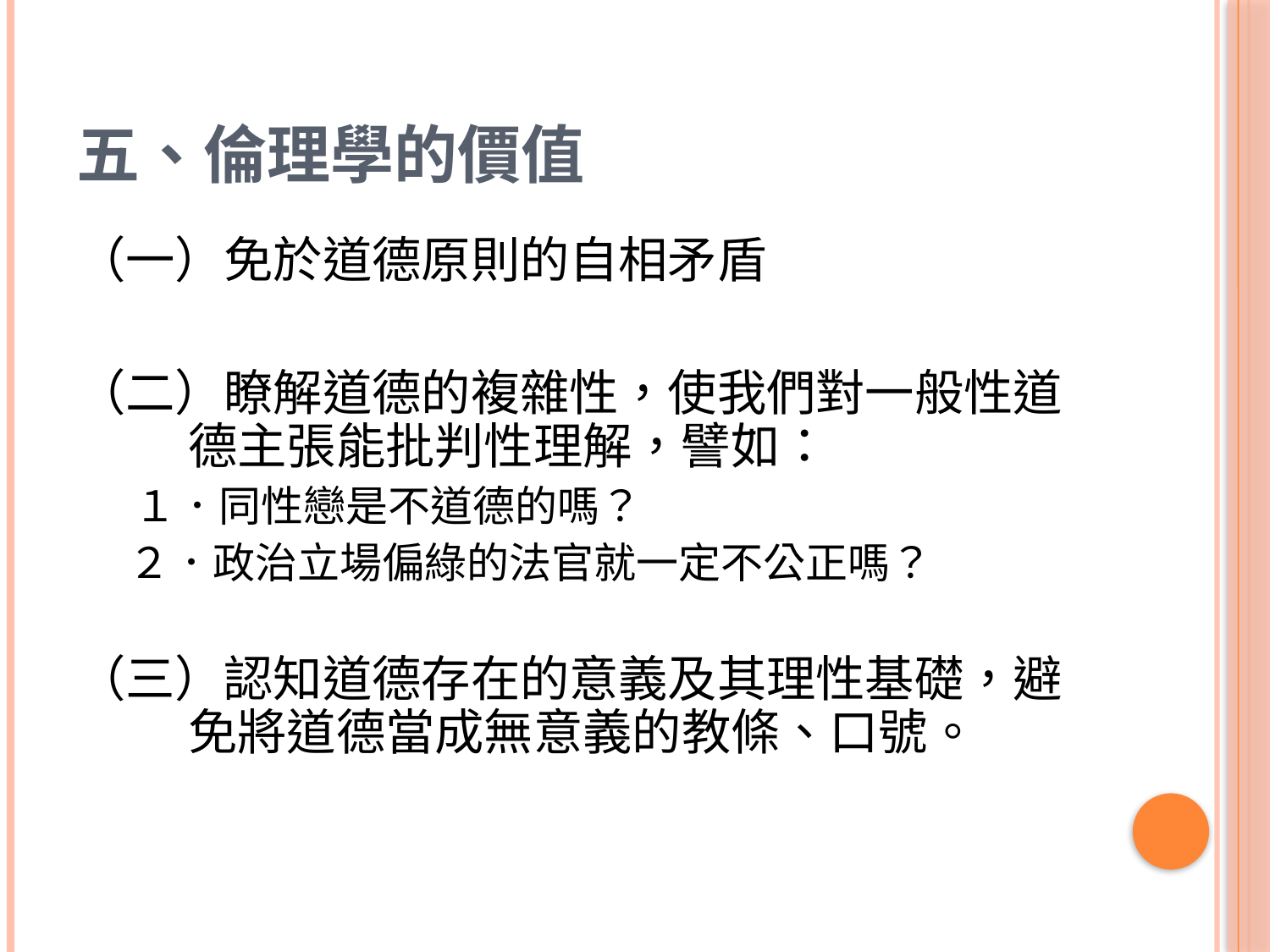

# 五、倫理學的價值
（一）免於道德原則的自相矛盾

（二）瞭解道德的複雜性，使我們對一般性道德主張能批判性理解，譬如：
     １．同性戀是不道德的嗎？
　 ２．政治立場偏綠的法官就一定不公正嗎？

（三）認知道德存在的意義及其理性基礎，避免將道德當成無意義的教條、口號。